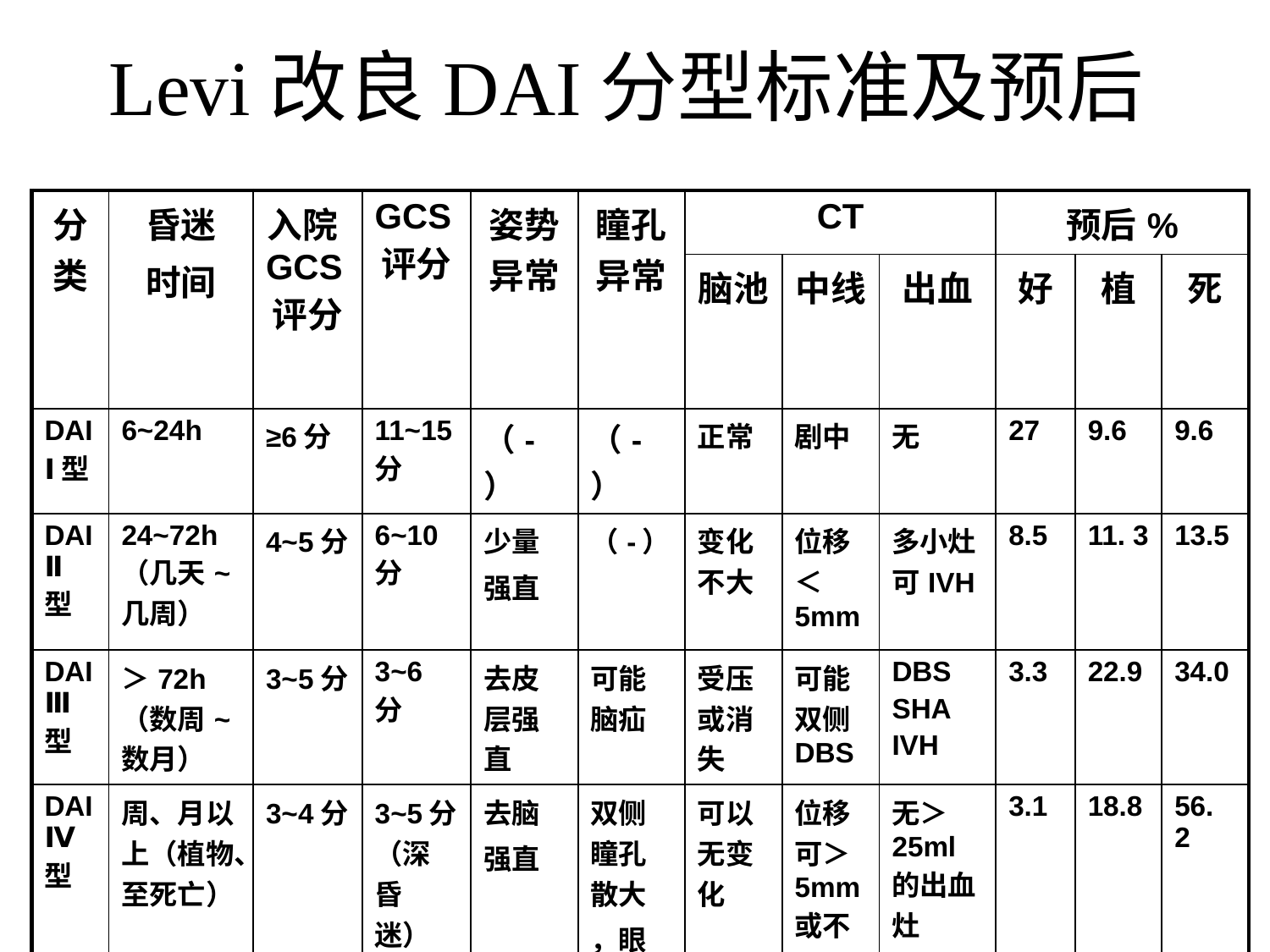

# Levi改良DAI分型标准及预后
| 分类 | 昏迷 时间 | 入院GCS评分 | GCS评分 | 姿势异常 | 瞳孔异常 | CT |  |  | 预后% |  |  |
| --- | --- | --- | --- | --- | --- | --- | --- | --- | --- | --- | --- |
|  |  |  |  |  |  | 脑池 | 中线 | 出血 | 好 | 植 | 死 |
| DAIⅠ型 | 6~24h | ≥6分 | 11~15分 | （-） | （-） | 正常 | 剧中 | 无 | 27 | 9.6 | 9.6 |
| DAIⅡ型 | 24~72h（几天~几周） | 4~5分 | 6~10分 | 少量 强直 | （-） | 变化不大 | 位移＜5mm | 多小灶可IVH | 8.5 | 11. 3 | 13.5 |
| DAIⅢ型 | ＞72h（数周~数月） | 3~5分 | 3~6 分 | 去皮层强直 | 可能脑疝 | 受压或消失 | 可能双侧DBS | DBS SHA IVH | 3.3 | 22.9 | 34.0 |
| DAIⅣ型 | 周、月以上（植物、至死亡） | 3~4分 | 3~5分（深昏迷） | 去脑 强直 | 双侧瞳孔散大 ，眼位不正 | 可以无变化 | 位移可＞5mm或不变 | 无＞25ml的出血灶 | 3.1 | 18.8 | 56. 2 |